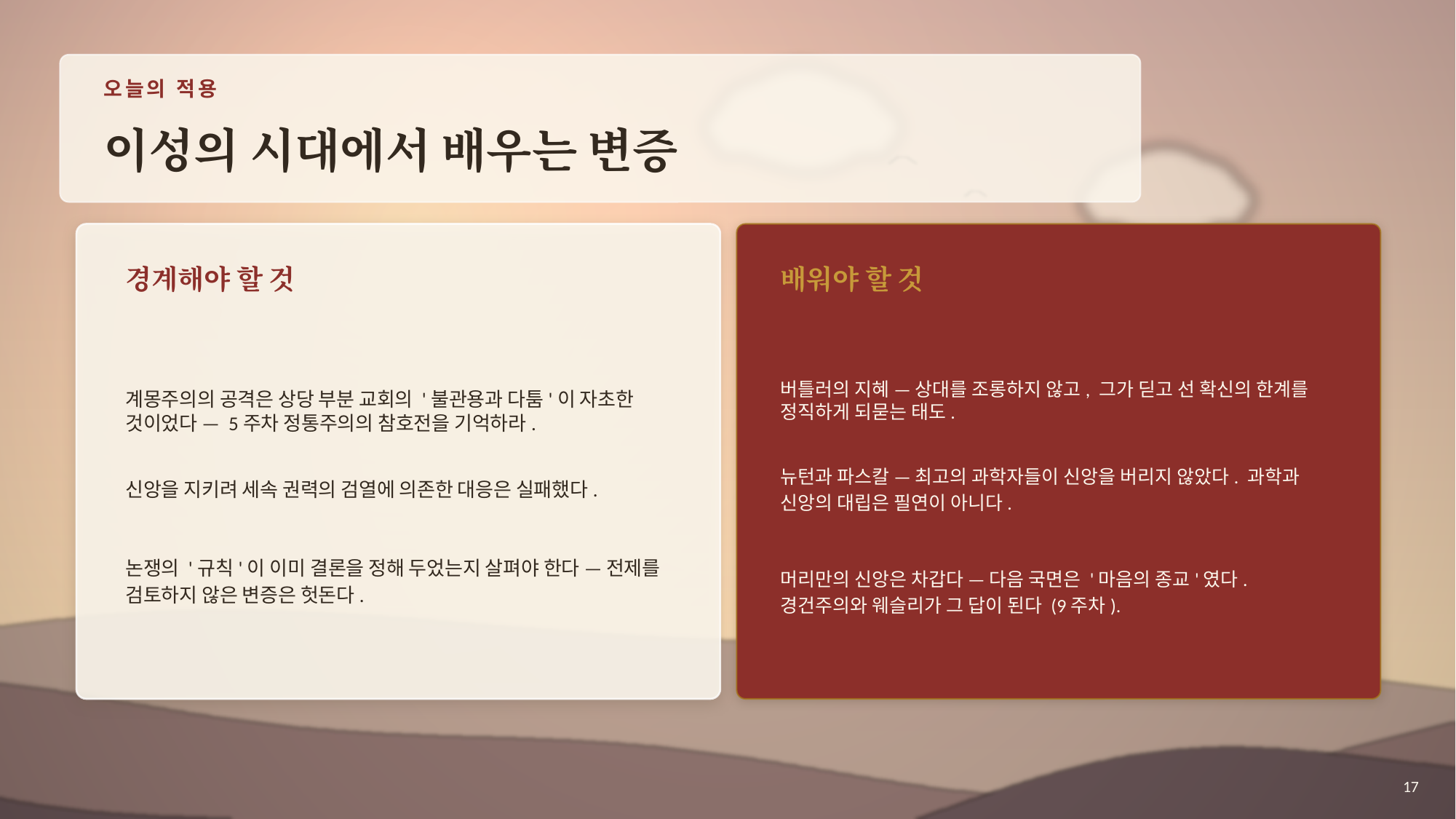

오늘의 적용
이성의 시대에서 배우는 변증

경계해야 할 것
배워야 할 것
계몽주의의 공격은 상당 부분 교회의 '불관용과 다툼'이 자초한 것이었다 — 5주차 정통주의의 참호전을 기억하라.

신앙을 지키려 세속 권력의 검열에 의존한 대응은 실패했다.

논쟁의 '규칙'이 이미 결론을 정해 두었는지 살펴야 한다 — 전제를 검토하지 않은 변증은 헛돈다.
버틀러의 지혜 — 상대를 조롱하지 않고, 그가 딛고 선 확신의 한계를 정직하게 되묻는 태도.

뉴턴과 파스칼 — 최고의 과학자들이 신앙을 버리지 않았다. 과학과 신앙의 대립은 필연이 아니다.

머리만의 신앙은 차갑다 — 다음 국면은 '마음의 종교'였다. 경건주의와 웨슬리가 그 답이 된다 (9주차).
17